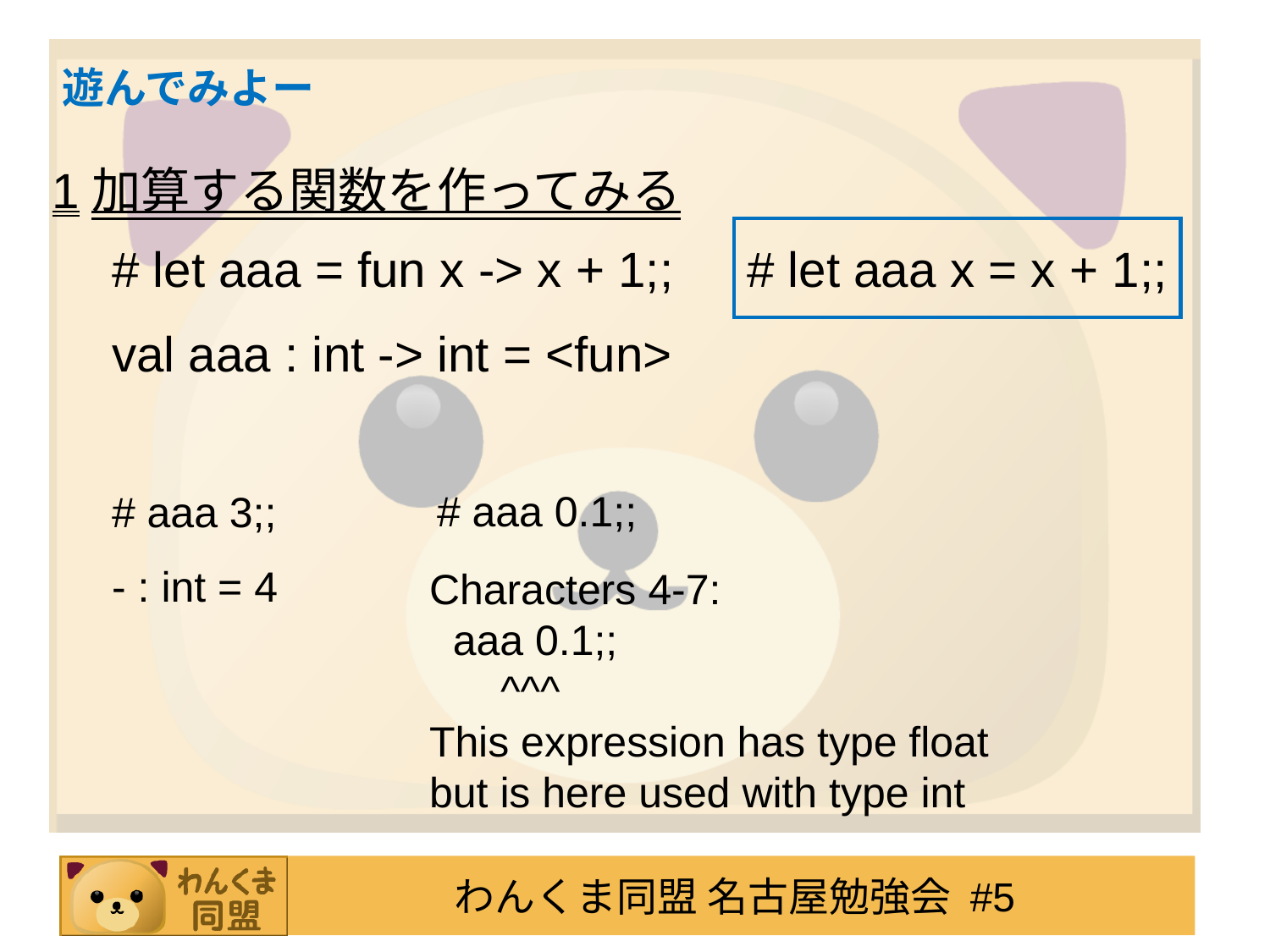

# 遊んでみよー
1加算する関数を作ってみる
# let aaa = fun x -> x + 1;;
# let aaa x = x + 1;;
val aaa : int -> int = <fun>
# aaa 0.1;;
# aaa 3;;
- : int = 4
Characters 4-7:
  aaa 0.1;;
      ^^^
This expression has type float
but is here used with type int